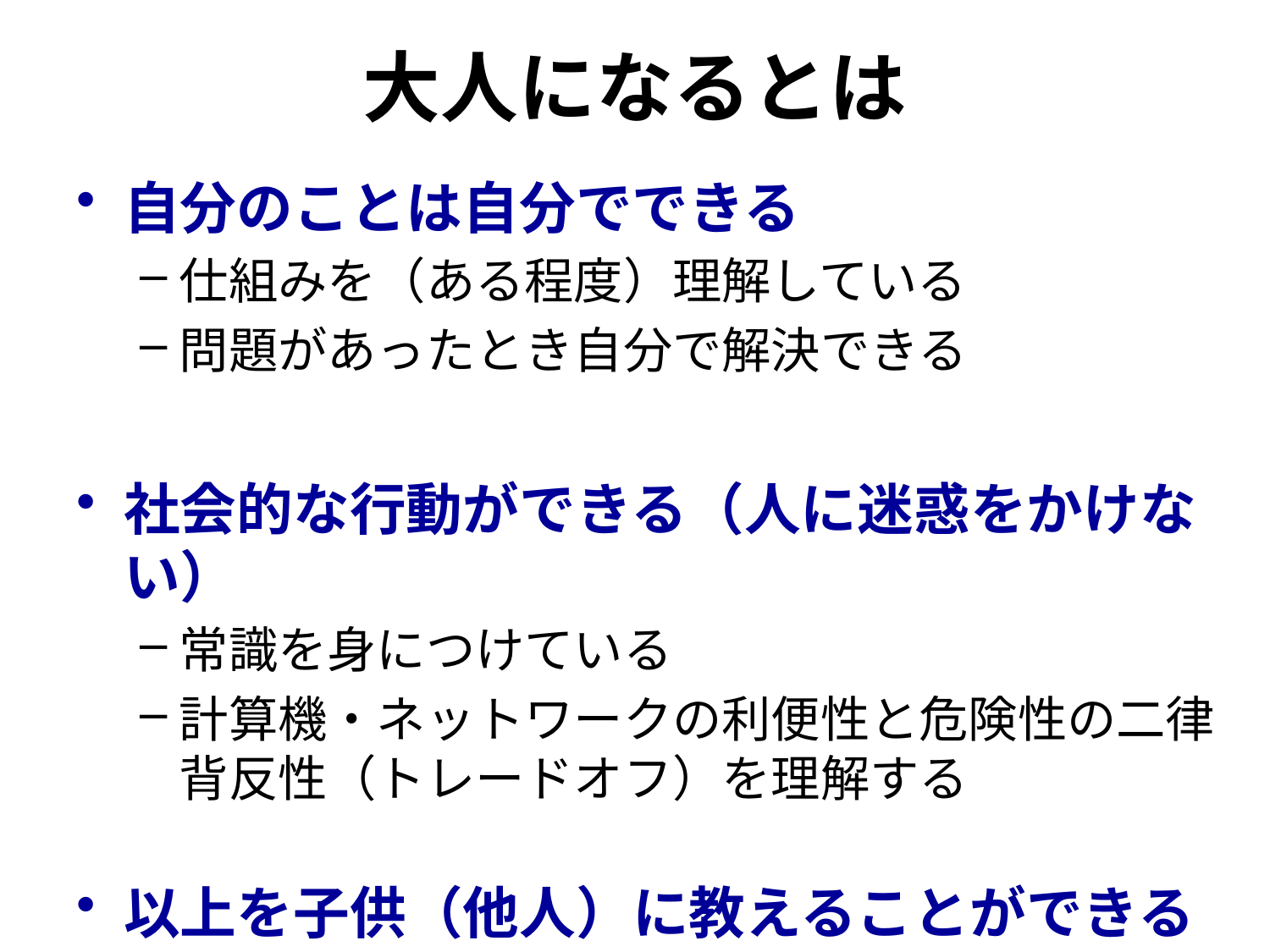

# 大人になるとは
自分のことは自分でできる
仕組みを（ある程度）理解している
問題があったとき自分で解決できる

社会的な行動ができる（人に迷惑をかけない）
常識を身につけている
計算機・ネットワークの利便性と危険性の二律背反性（トレードオフ）を理解する
以上を子供（他人）に教えることができる